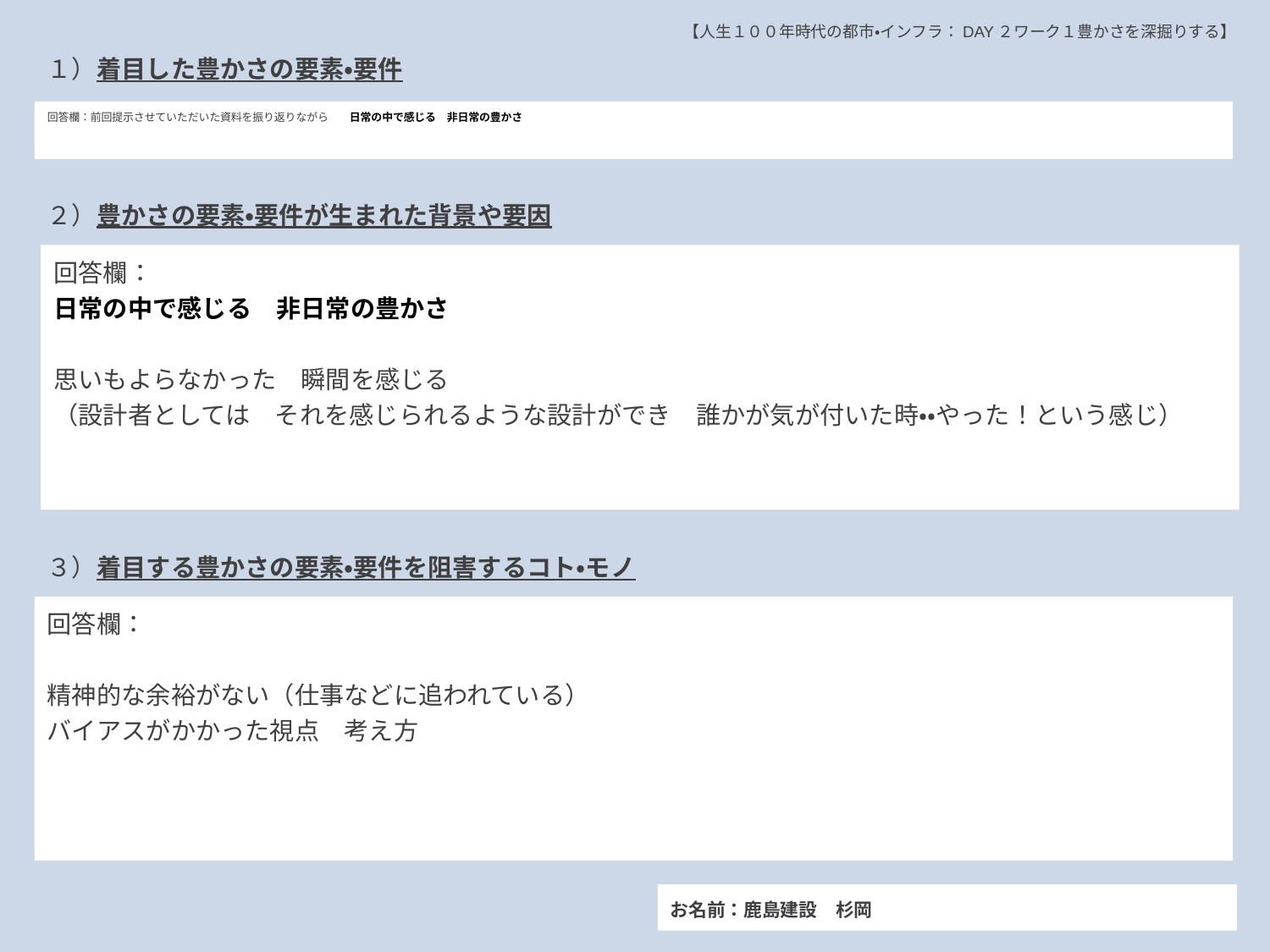

【人生１００年時代の都市・インフラ：DAY２ワーク１豊かさを深掘りする】
１）着目した豊かさの要素・要件
# 回答欄：前回提示させていただいた資料を振り返りながら　　日常の中で感じる　非日常の豊かさ
２）豊かさの要素・要件が生まれた背景や要因
回答欄：
日常の中で感じる　非日常の豊かさ
思いもよらなかった　瞬間を感じる
（設計者としては　それを感じられるような設計ができ　誰かが気が付いた時・・やった！という感じ）
３）着目する豊かさの要素・要件を阻害するコト・モノ
回答欄：

精神的な余裕がない（仕事などに追われている）
バイアスがかかった視点　考え方

お名前：鹿島建設　杉岡